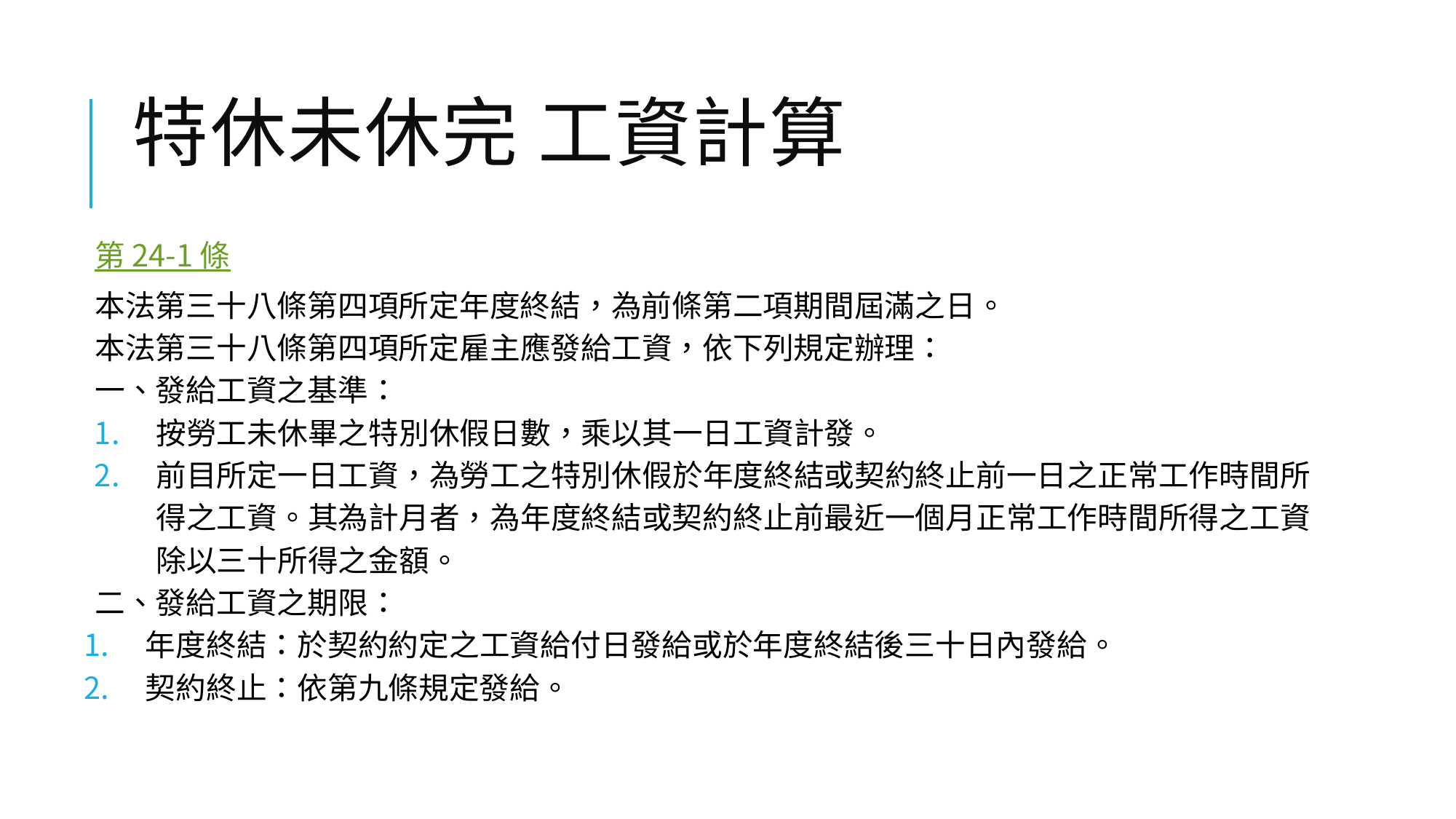

# 特休未休完 工資計算
第 24-1 條
本法第三十八條第四項所定年度終結，為前條第二項期間屆滿之日。
本法第三十八條第四項所定雇主應發給工資，依下列規定辦理：
一、發給工資之基準：
按勞工未休畢之特別休假日數，乘以其一日工資計發。
前目所定一日工資，為勞工之特別休假於年度終結或契約終止前一日之正常工作時間所得之工資。其為計月者，為年度終結或契約終止前最近一個月正常工作時間所得之工資除以三十所得之金額。
二、發給工資之期限：
年度終結：於契約約定之工資給付日發給或於年度終結後三十日內發給。
契約終止：依第九條規定發給。